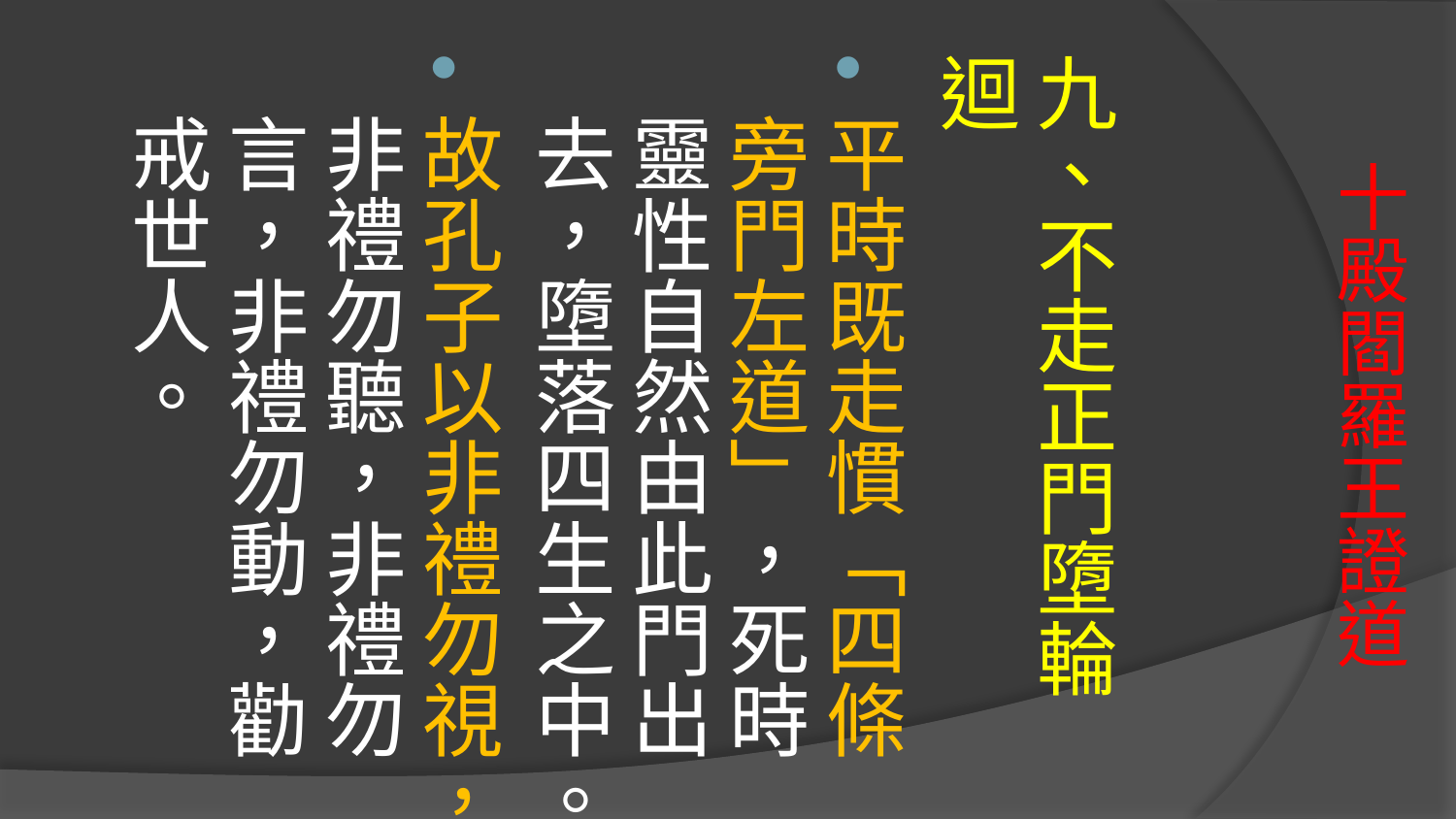

九、不走正門墮輪迴
平時既走慣「四條旁門左道」，死時靈性自然由此門出去，墮落四生之中。
故孔子以非禮勿視，非禮勿聽，非禮勿言，非禮勿動，勸戒世人。

# 十殿閻羅王證道